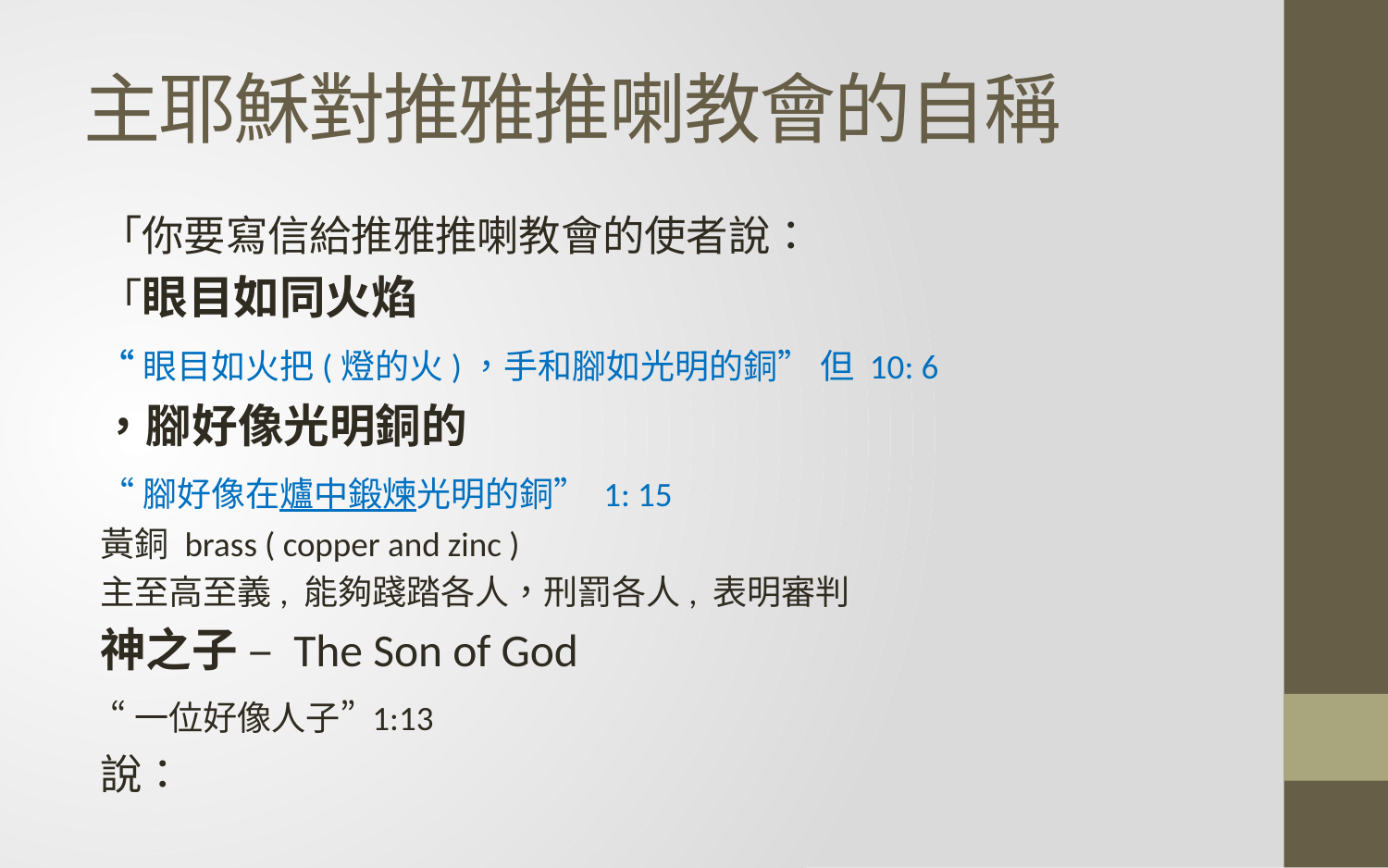

# 主耶穌對推雅推喇教會的自稱
「你要寫信給推雅推喇教會的使者說：
「眼目如同火焰
	“眼目如火把(燈的火)，手和腳如光明的銅” 但 10: 6
，腳好像光明銅的
	“腳好像在爐中鍛煉光明的銅” 1: 15
	黃銅 brass ( copper and zinc )
	主至高至義, 能夠踐踏各人，刑罰各人, 表明審判
神之子 – The Son of God
	 “一位好像人子” 1:13
說：